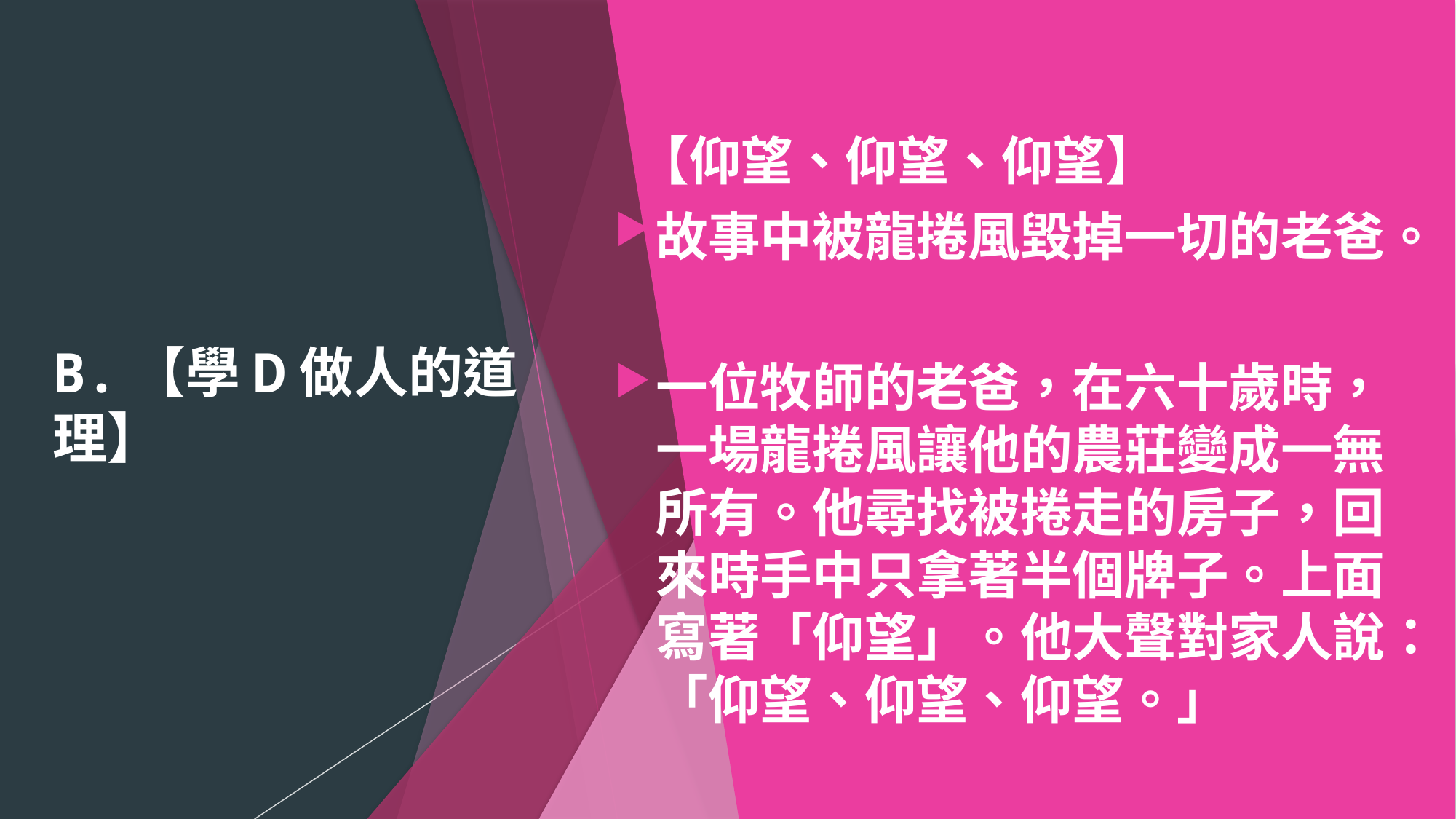

# B.【學D做人的道理】
 【仰望、仰望、仰望】
故事中被龍捲風毀掉一切的老爸。

一位牧師的老爸，在六十歲時，一場龍捲風讓他的農莊變成一無所有。他尋找被捲走的房子，回來時手中只拿著半個牌子。上面寫著「仰望」。他大聲對家人說：「仰望、仰望、仰望。」